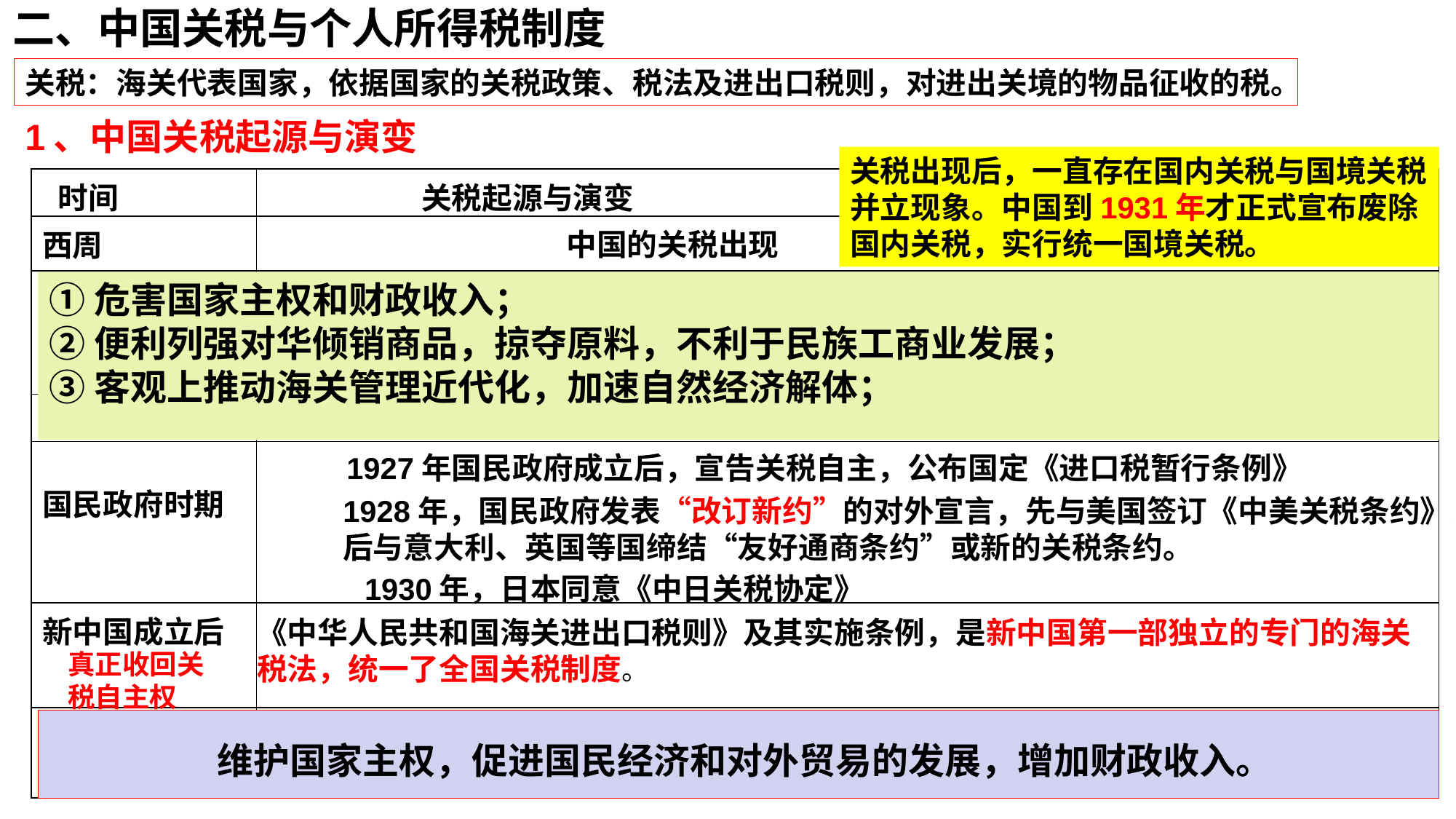

二、中国关税与个人所得税制度
关税：海关代表国家，依据国家的关税政策、税法及进出口税则，对进出关境的物品征收的税。
1、中国关税起源与演变
关税出现后，一直存在国内关税与国境关税并立现象。中国到1931年才正式宣布废除国内关税，实行统一国境关税。
| 时间 | 关税起源与演变 |
| --- | --- |
| 西周 |  |
| 鸦片战争前后 |  |
| 国民革命时期 | 中国共产党和国民党都明确提出废除不平等条约、要求关税自主的主张。 |
| 国民政府时期 |  |
| 新中国成立后 |  |
| 改革开放后 |  |
中国的关税出现
①危害国家主权和财政收入；
②便利列强对华倾销商品，掠夺原料，不利于民族工商业发展；
③客观上推动海关管理近代化，加速自然经济解体；
前，完全的关税自主权；后，开始丧失关税自主权（《南京条约》）

《望厦条约》、《黄埔条约》强化列强的协定关税权，中国失去调整税率的权力，海关大权长期把持在外国人手中。
1927年国民政府成立后，宣告关税自主，公布国定《进口税暂行条例》
1928年，国民政府发表“改订新约”的对外宣言，先与美国签订《中美关税条约》，后与意大利、英国等国缔结“友好通商条约”或新的关税条约。
1930年，日本同意《中日关税协定》
《中华人民共和国海关进出口税则》及其实施条例，是新中国第一部独立的专门的海关税法，统一了全国关税制度。
真正收回关税自主权
 维护国家主权，促进国民经济和对外贸易的发展，增加财政收入。
1985颁布《中华人民共和国进出口关税条例》和《中华人民共和国海关进出口税则》
1987年通过《中华人民共和国海关法》